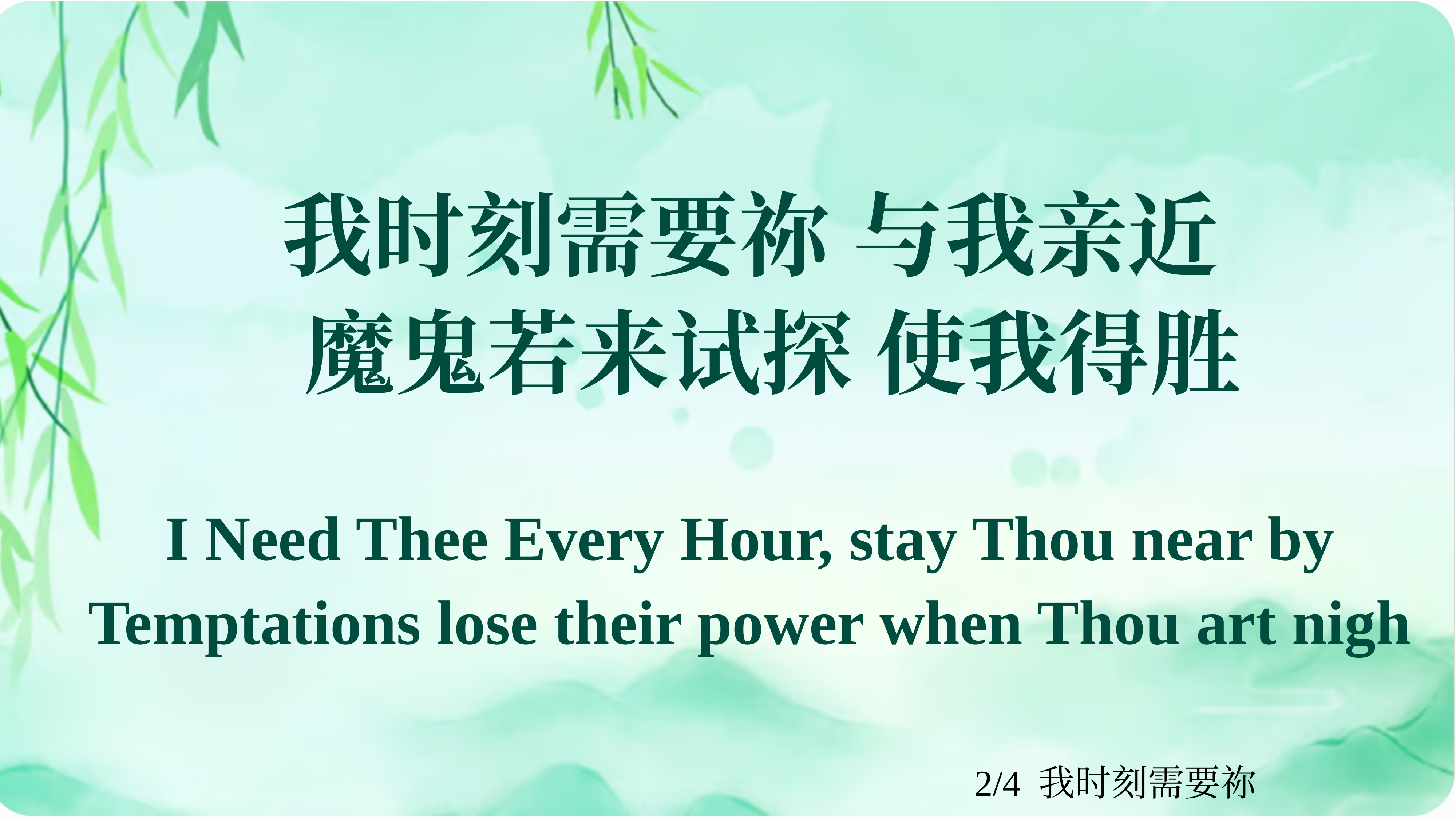

我时刻需要祢 与我亲近
 魔鬼若来试探 使我得胜

I Need Thee Every Hour, stay Thou near by
Temptations lose their power when Thou art nigh
2/4 我时刻需要祢